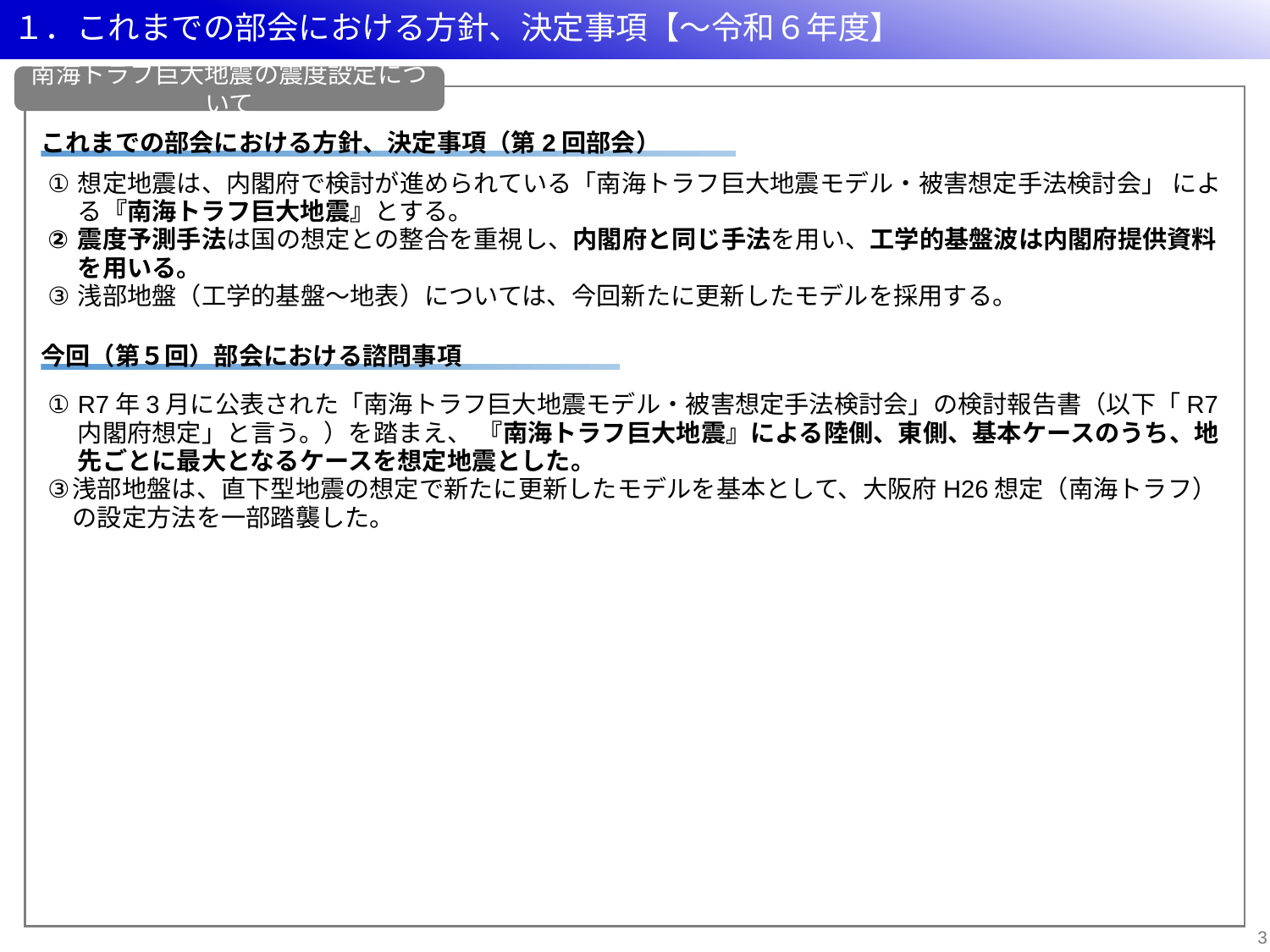

# １．これまでの部会における方針、決定事項【～令和６年度】

南海トラフ巨大地震の震度設定について
これまでの部会における方針、決定事項（第2回部会）
想定地震は、内閣府で検討が進められている「南海トラフ巨大地震モデル・被害想定手法検討会」 による『南海トラフ巨大地震』とする。
震度予測手法は国の想定との整合を重視し、内閣府と同じ手法を用い、工学的基盤波は内閣府提供資料を用いる。
浅部地盤（工学的基盤～地表）については、今回新たに更新したモデルを採用する。

今回（第５回）部会における諮問事項
R7年3月に公表された「南海トラフ巨大地震モデル・被害想定手法検討会」の検討報告書（以下「R7内閣府想定」と言う。）を踏まえ、 『南海トラフ巨大地震』による陸側、東側、基本ケースのうち、地先ごとに最大となるケースを想定地震とした。
浅部地盤は、直下型地震の想定で新たに更新したモデルを基本として、大阪府H26想定（南海トラフ）の設定方法を一部踏襲した。

3